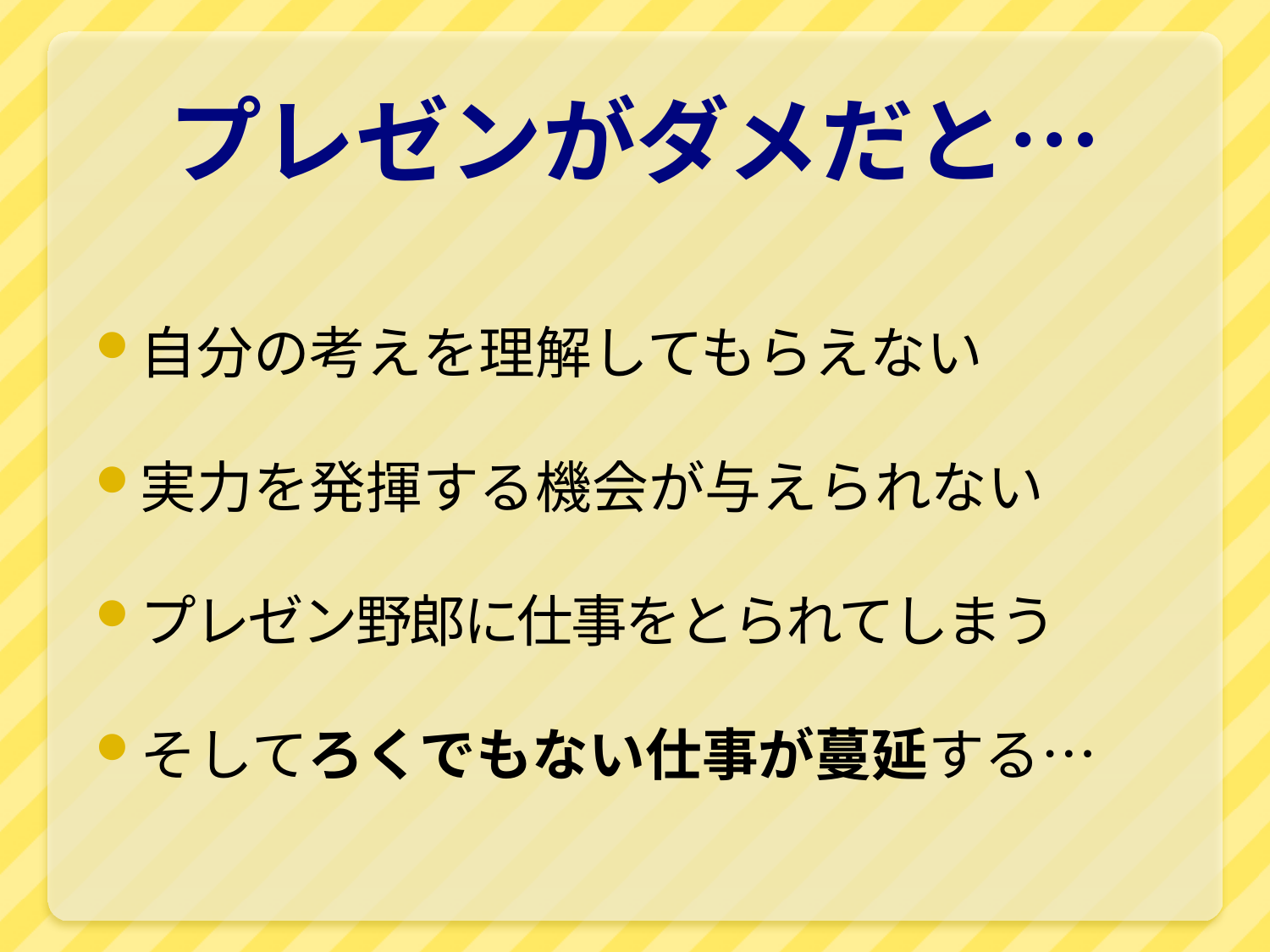

# プレゼンがダメだと…
自分の考えを理解してもらえない
実力を発揮する機会が与えられない
プレゼン野郎に仕事をとられてしまう
そしてろくでもない仕事が蔓延する…